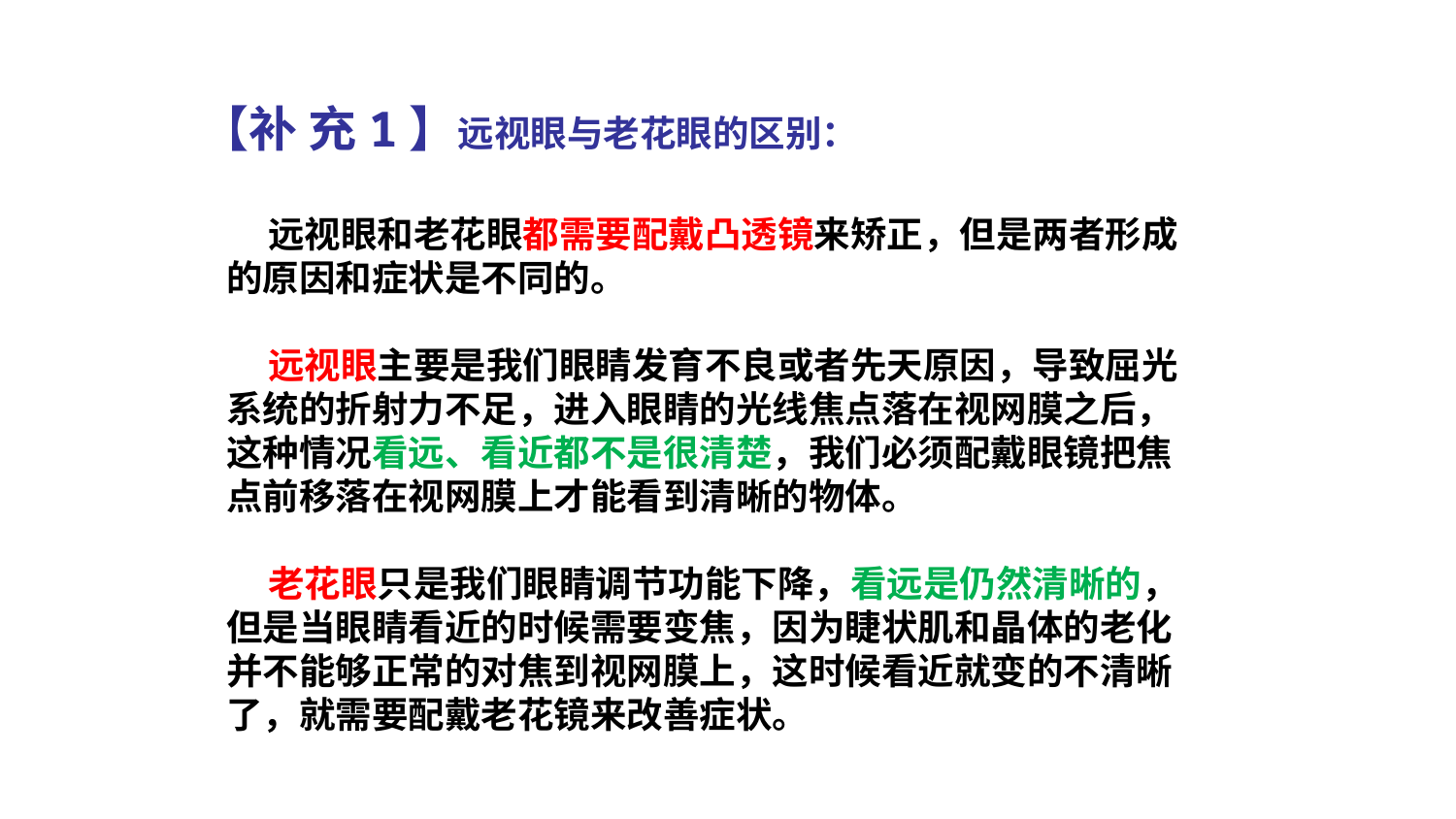

【补 充1】远视眼与老花眼的区别：
    远视眼和老花眼都需要配戴凸透镜来矫正，但是两者形成的原因和症状是不同的。

    远视眼主要是我们眼睛发育不良或者先天原因，导致屈光系统的折射力不足，进入眼睛的光线焦点落在视网膜之后，这种情况看远、看近都不是很清楚，我们必须配戴眼镜把焦点前移落在视网膜上才能看到清晰的物体。

    老花眼只是我们眼睛调节功能下降，看远是仍然清晰的，但是当眼睛看近的时候需要变焦，因为睫状肌和晶体的老化并不能够正常的对焦到视网膜上，这时候看近就变的不清晰了，就需要配戴老花镜来改善症状。